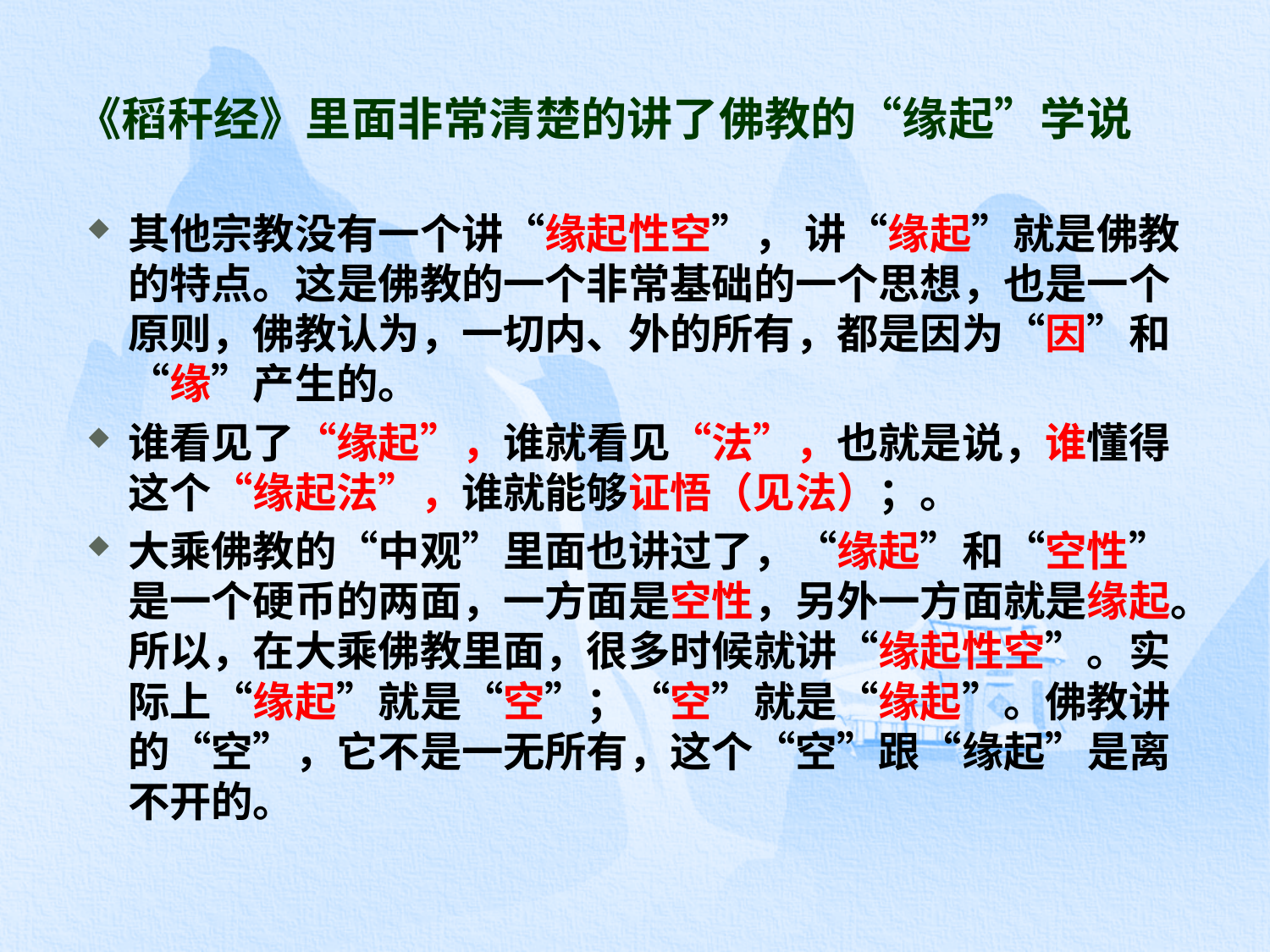

# 《稻秆经》里面非常清楚的讲了佛教的“缘起”学说
其他宗教没有一个讲“缘起性空”， 讲“缘起”就是佛教的特点。这是佛教的一个非常基础的一个思想，也是一个原则，佛教认为，一切内、外的所有，都是因为“因”和“缘”产生的。
谁看见了“缘起”，谁就看见“法”，也就是说，谁懂得这个“缘起法”，谁就能够证悟（见法）；。
大乘佛教的“中观”里面也讲过了，“缘起”和“空性”是一个硬币的两面，一方面是空性，另外一方面就是缘起。所以，在大乘佛教里面，很多时候就讲“缘起性空”。实际上“缘起”就是“空”；“空”就是“缘起”。佛教讲的“空”，它不是一无所有，这个“空”跟“缘起”是离不开的。